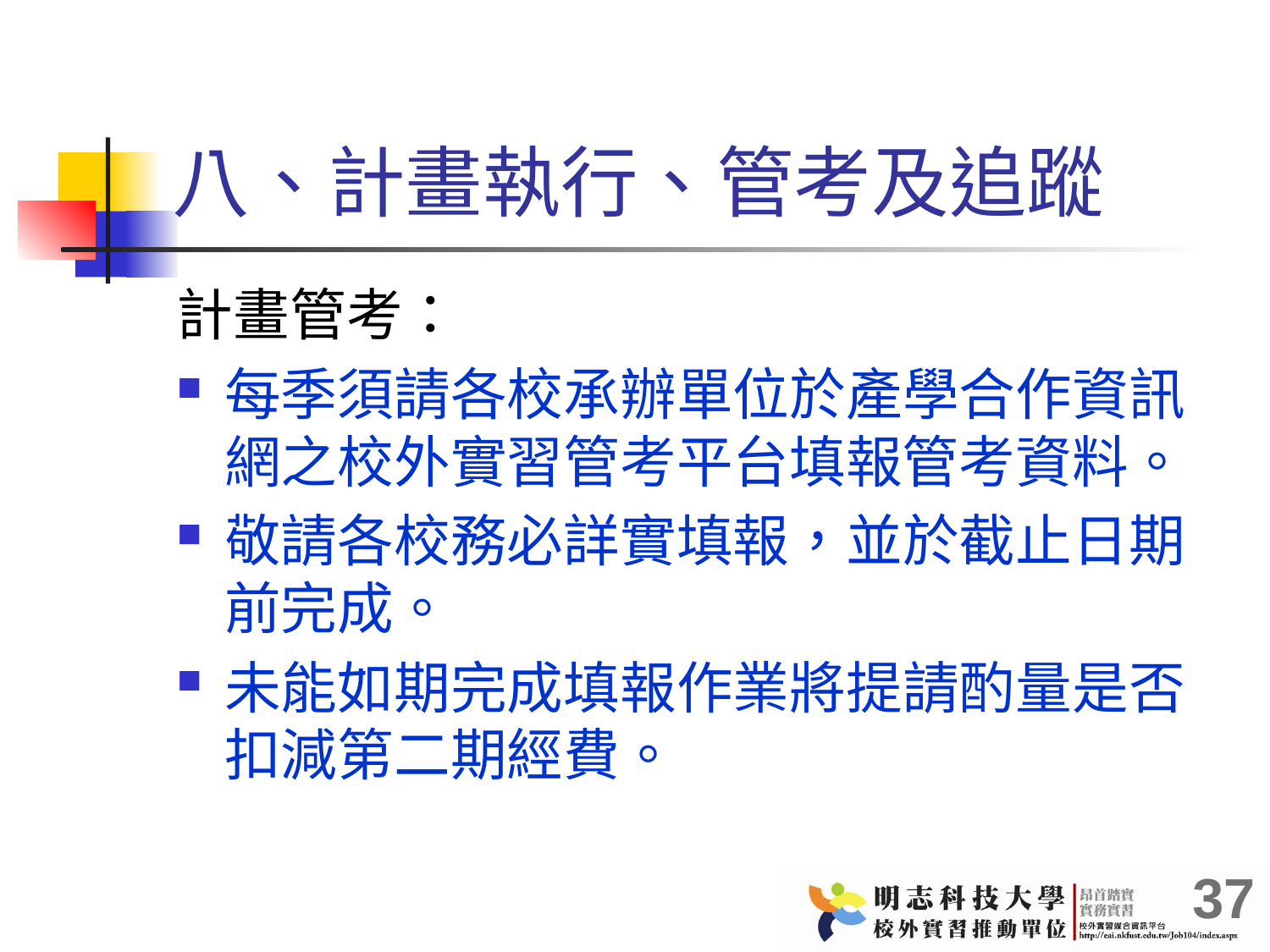

# 八、計畫執行、管考及追蹤
計畫管考：
每季須請各校承辦單位於產學合作資訊網之校外實習管考平台填報管考資料。
敬請各校務必詳實填報，並於截止日期前完成。
未能如期完成填報作業將提請酌量是否扣減第二期經費。
37